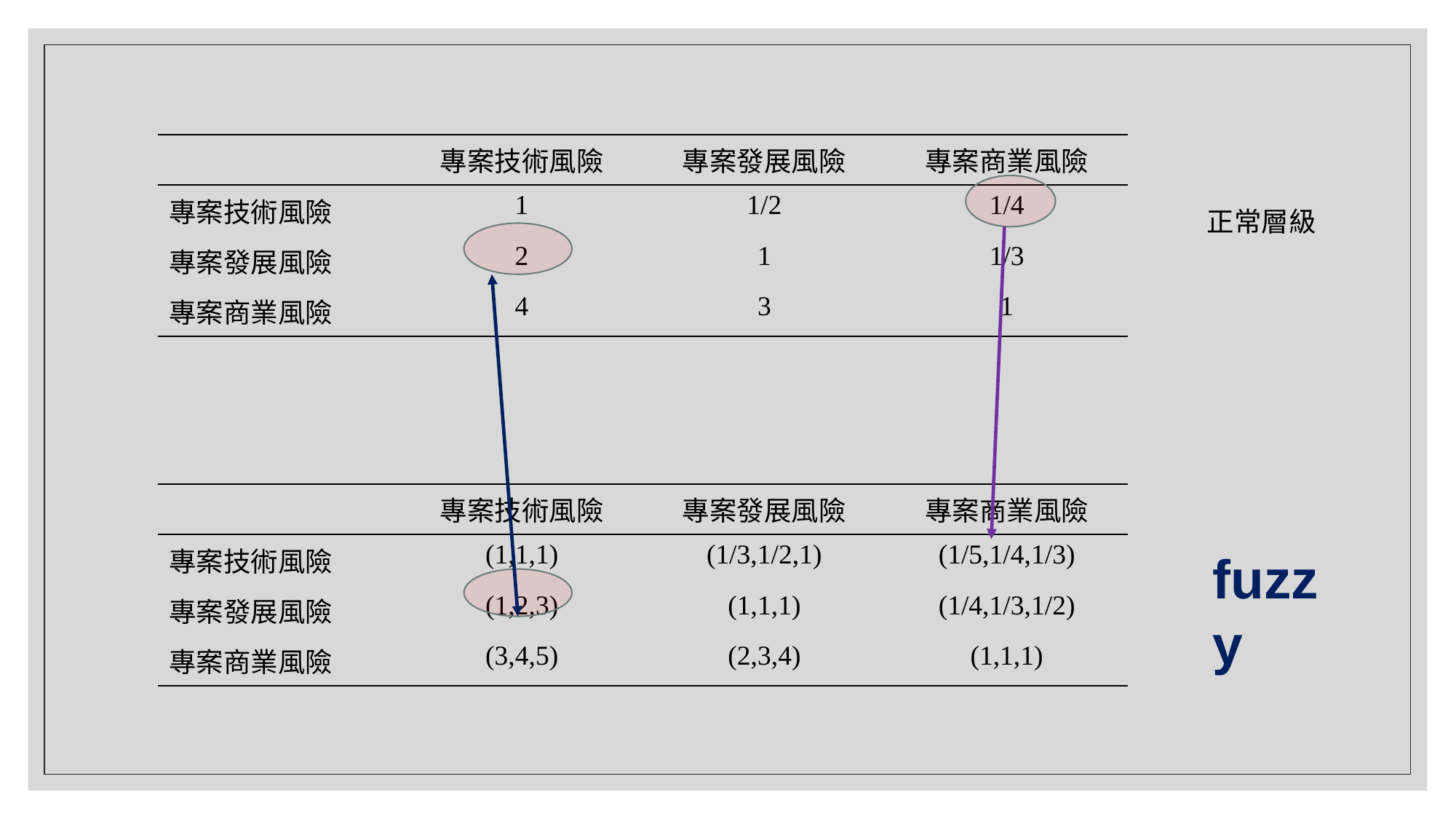

|  | 專案技術風險 | 專案發展風險 | 專案商業風險 |
| --- | --- | --- | --- |
| 專案技術風險 | 1 | 1/2 | 1/4 |
| 專案發展風險 | 2 | 1 | 1/3 |
| 專案商業風險 | 4 | 3 | 1 |

正常層級

|  | 專案技術風險 | 專案發展風險 | 專案商業風險 |
| --- | --- | --- | --- |
| 專案技術風險 | (1,1,1) | (1/3,1/2,1) | (1/5,1/4,1/3) |
| 專案發展風險 | (1,2,3) | (1,1,1) | (1/4,1/3,1/2) |
| 專案商業風險 | (3,4,5) | (2,3,4) | (1,1,1) |
fuzzy